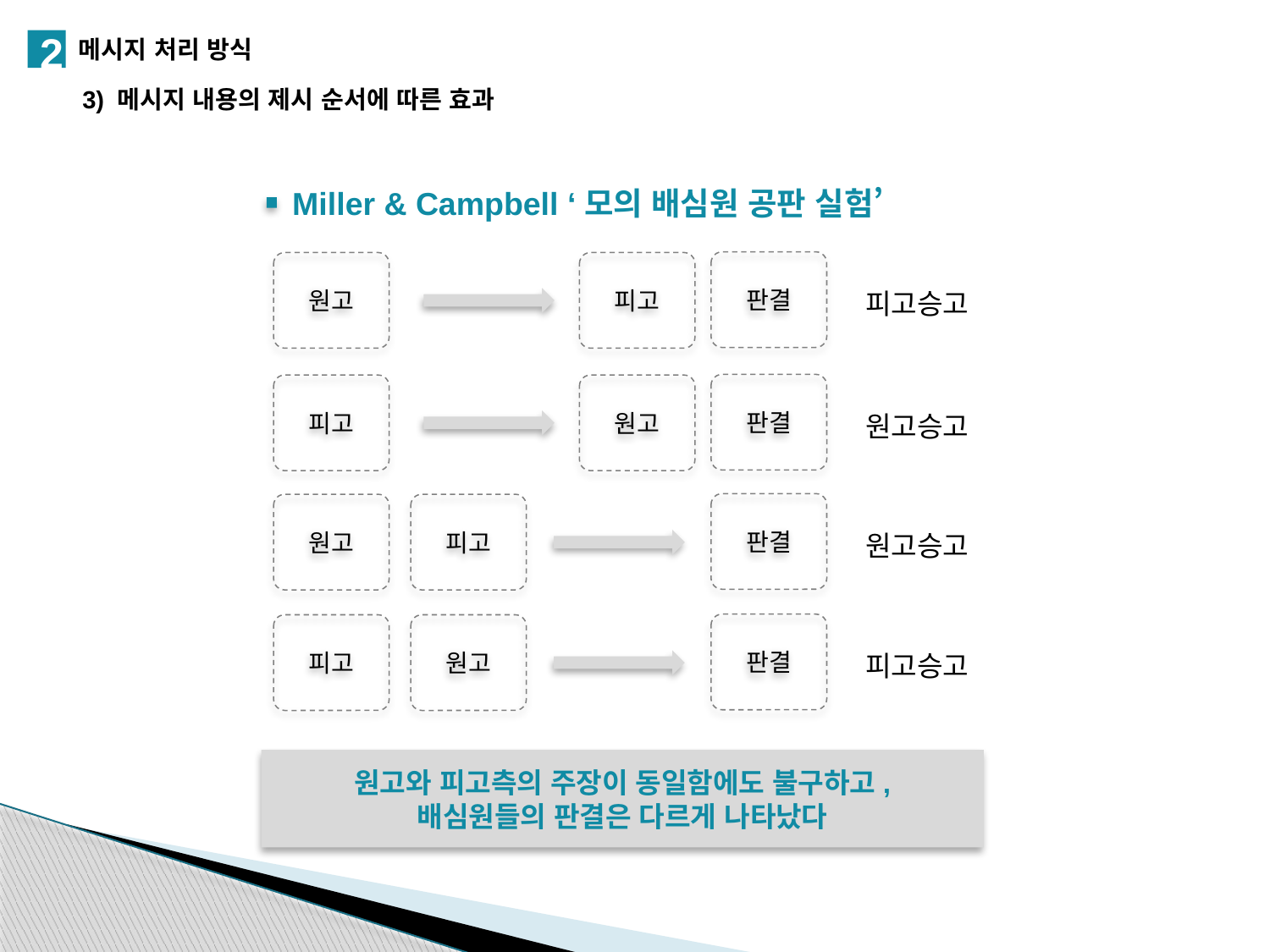

2
메시지 처리 방식

3) 메시지 내용의 제시 순서에 따른 효과
Miller & Campbell ‘모의 배심원 공판 실험’

판결
원고
피고
피고승고

판결
피고
원고
원고승고

판결
원고
피고
원고승고

판결
피고
원고
피고승고

원고와 피고측의 주장이 동일함에도 불구하고,
배심원들의 판결은 다르게 나타났다